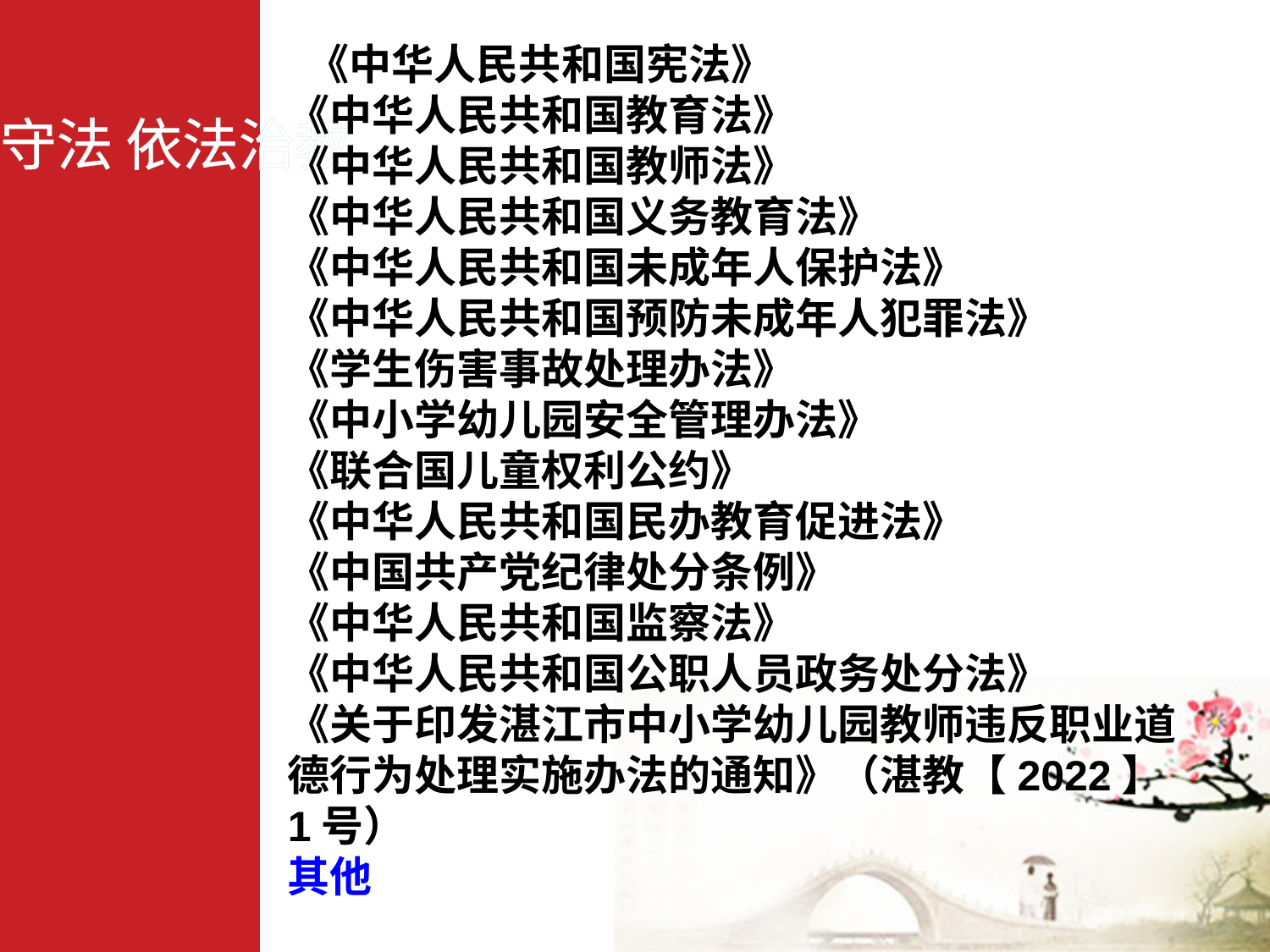

《中华人民共和国宪法》
《中华人民共和国教育法》
《中华人民共和国教师法》
《中华人民共和国义务教育法》
《中华人民共和国未成年人保护法》
《中华人民共和国预防未成年人犯罪法》
《学生伤害事故处理办法》
《中小学幼儿园安全管理办法》
《联合国儿童权利公约》
《中华人民共和国民办教育促进法》
《中国共产党纪律处分条例》
《中华人民共和国监察法》
《中华人民共和国公职人员政务处分法》
《关于印发湛江市中小学幼儿园教师违反职业道德行为处理实施办法的通知》（湛教【2022】1号）
其他
自觉守法 依法治教